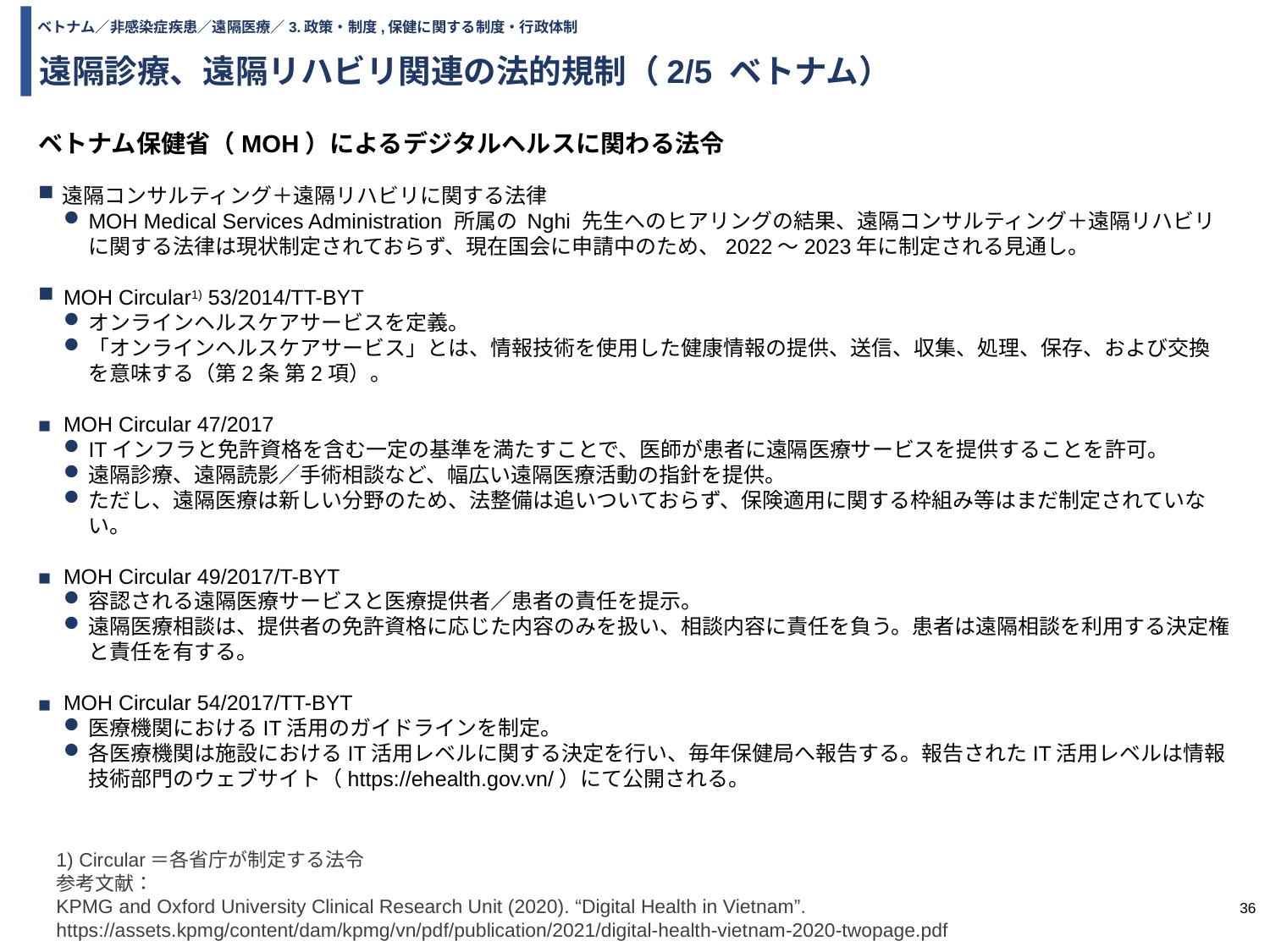

ベトナム／非感染症疾患／遠隔医療／3.政策・制度,保健に関する制度・行政体制
# 遠隔診療、遠隔リハビリ関連の法的規制（2/5 ベトナム）
ベトナム保健省（MOH）によるデジタルヘルスに関わる法令

遠隔コンサルティング＋遠隔リハビリに関する法律
MOH Medical Services Administration 所属の Nghi 先生へのヒアリングの結果、遠隔コンサルティング＋遠隔リハビリに関する法律は現状制定されておらず、現在国会に申請中のため、2022～2023年に制定される見通し。

MOH Circular1) 53/2014/TT-BYT
オンラインヘルスケアサービスを定義。
「オンラインヘルスケアサービス」とは、情報技術を使用した健康情報の提供、送信、収集、処理、保存、および交換を意味する（第2条 第2項）。

MOH Circular 47/2017
ITインフラと免許資格を含む一定の基準を満たすことで、医師が患者に遠隔医療サービスを提供することを許可。
遠隔診療、遠隔読影／手術相談など、幅広い遠隔医療活動の指針を提供。
ただし、遠隔医療は新しい分野のため、法整備は追いついておらず、保険適用に関する枠組み等はまだ制定されていない。

MOH Circular 49/2017/T-BYT
容認される遠隔医療サービスと医療提供者／患者の責任を提示。
遠隔医療相談は、提供者の免許資格に応じた内容のみを扱い、相談内容に責任を負う。患者は遠隔相談を利用する決定権と責任を有する。

MOH Circular 54/2017/TT-BYT
医療機関におけるIT活用のガイドラインを制定。
各医療機関は施設におけるIT活用レベルに関する決定を行い、毎年保健局へ報告する。報告されたIT活用レベルは情報技術部門のウェブサイト（https://ehealth.gov.vn/）にて公開される。
1) Circular＝各省庁が制定する法令
参考文献：
KPMG and Oxford University Clinical Research Unit (2020). “Digital Health in Vietnam”.
https://assets.kpmg/content/dam/kpmg/vn/pdf/publication/2021/digital-health-vietnam-2020-twopage.pdf
36